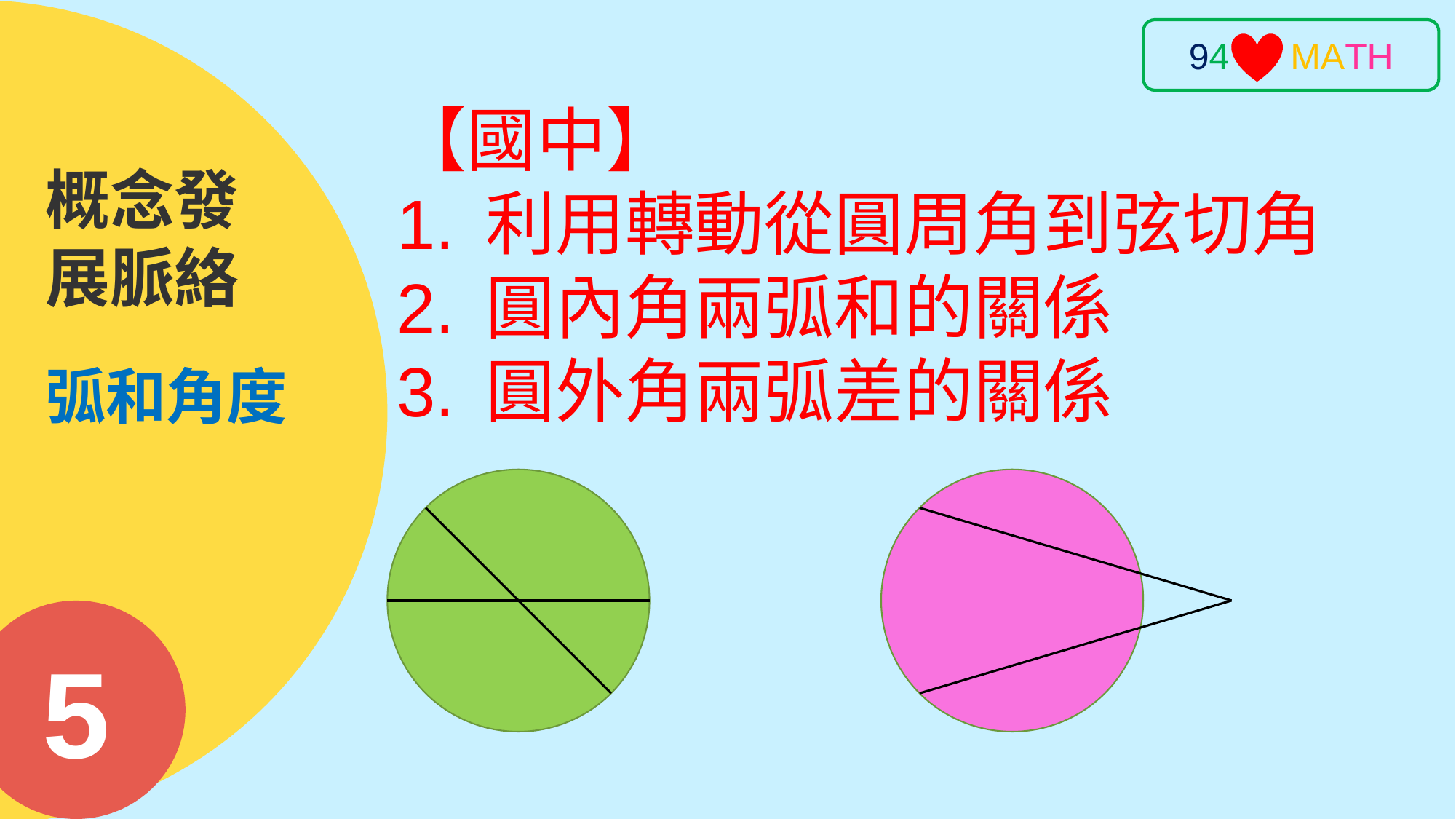

94      MATH

【國中】
利用轉動從圓周角到弦切角
圓內角兩弧和的關係
圓外角兩弧差的關係
概念發展脈絡
弧和角度

5